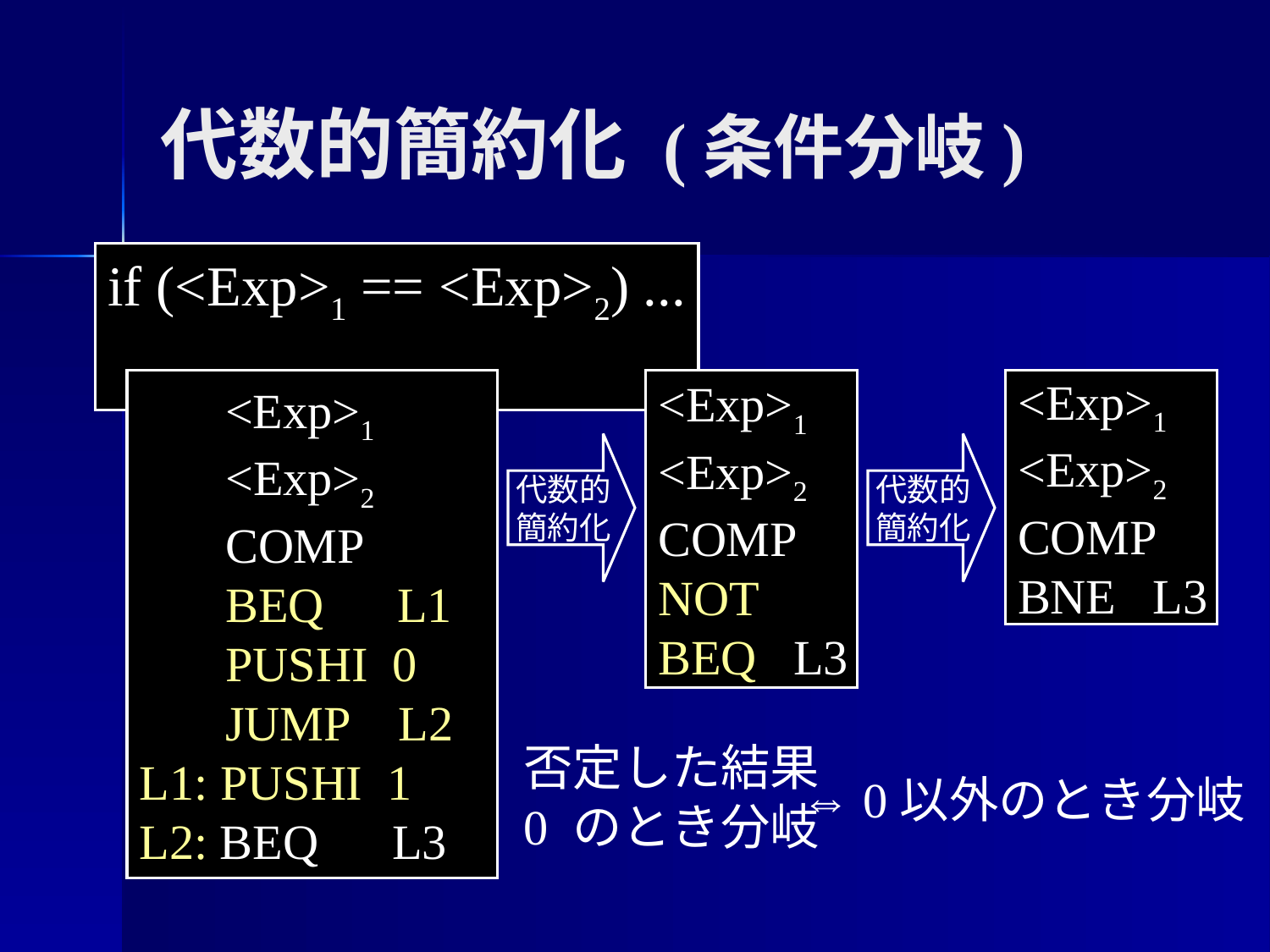

代数的簡約化 (条件分岐)
if (<Exp>1 == <Exp>2) ...
       <Exp>1
       <Exp>2
       COMP
       BEQ      L1
       PUSHI  0
       JUMP    L2
L1: PUSHI  1
L2: BEQ      L3
       <Exp>1
       <Exp>2
       COMP
       BEQ      L1
       PUSHI  0
       JUMP    L2
L1: PUSHI  1
L2: BEQ      L3
<Exp>1
<Exp>2
COMP
NOT
BEQ   L3
代数的
簡約化
<Exp>1
<Exp>2
COMP
NOT
BEQ   L3
<Exp>1
<Exp>2
COMP
BNE   L3
代数的
簡約化
否定した結果
0 のとき分岐
⇔ 0以外のとき分岐